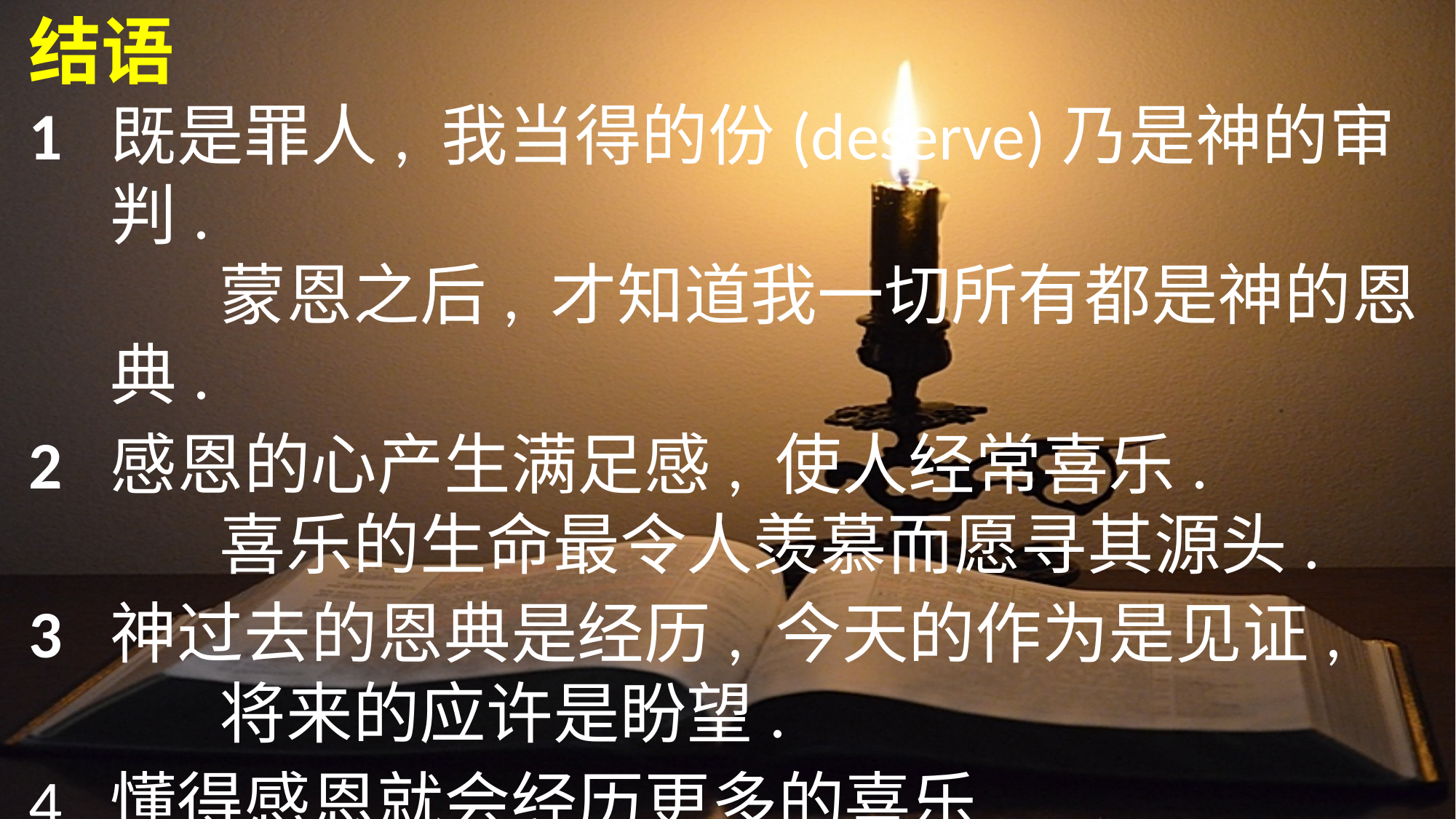

结语
1	既是罪人, 我当得的份(deserve)乃是神的审判.
		蒙恩之后, 才知道我一切所有都是神的恩典.
2	感恩的心产生满足感, 使人经常喜乐.
		喜乐的生命最令人羡慕而愿寻其源头.
3	神过去的恩典是经历, 今天的作为是见证,
		将来的应许是盼望.
4	懂得感恩就会经历更多的喜乐.
		不要等到经历了喜乐到了才感恩.